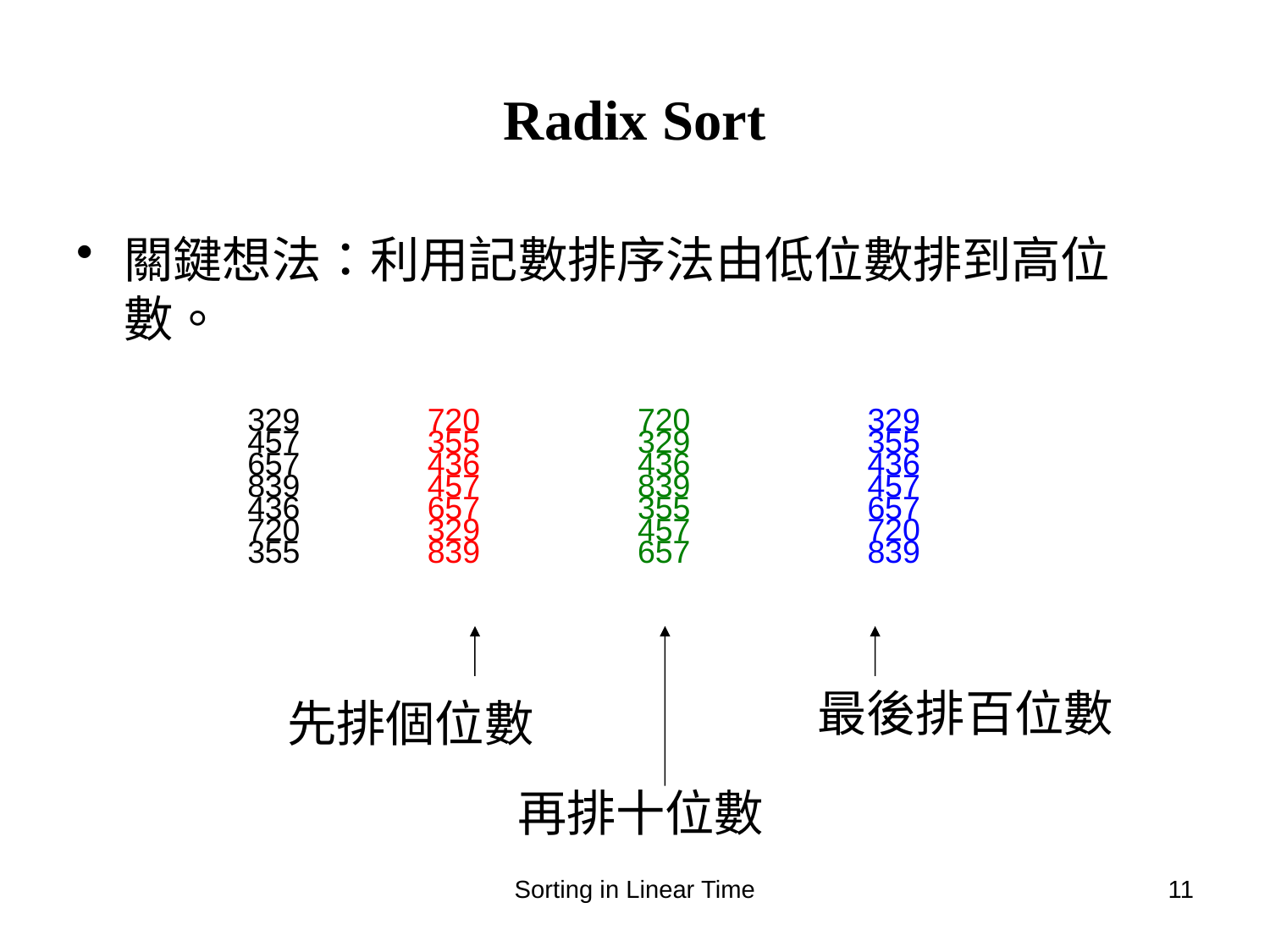

# Radix Sort
關鍵想法：利用記數排序法由低位數排到高位數。

329
457
657
839
436
720
355
720
355
436
457
657
329
839
720
329
436
839
355
457
657
329
355
436
457
657
720
839

最後排百位數

先排個位數
再排十位數
Sorting in Linear Time
11